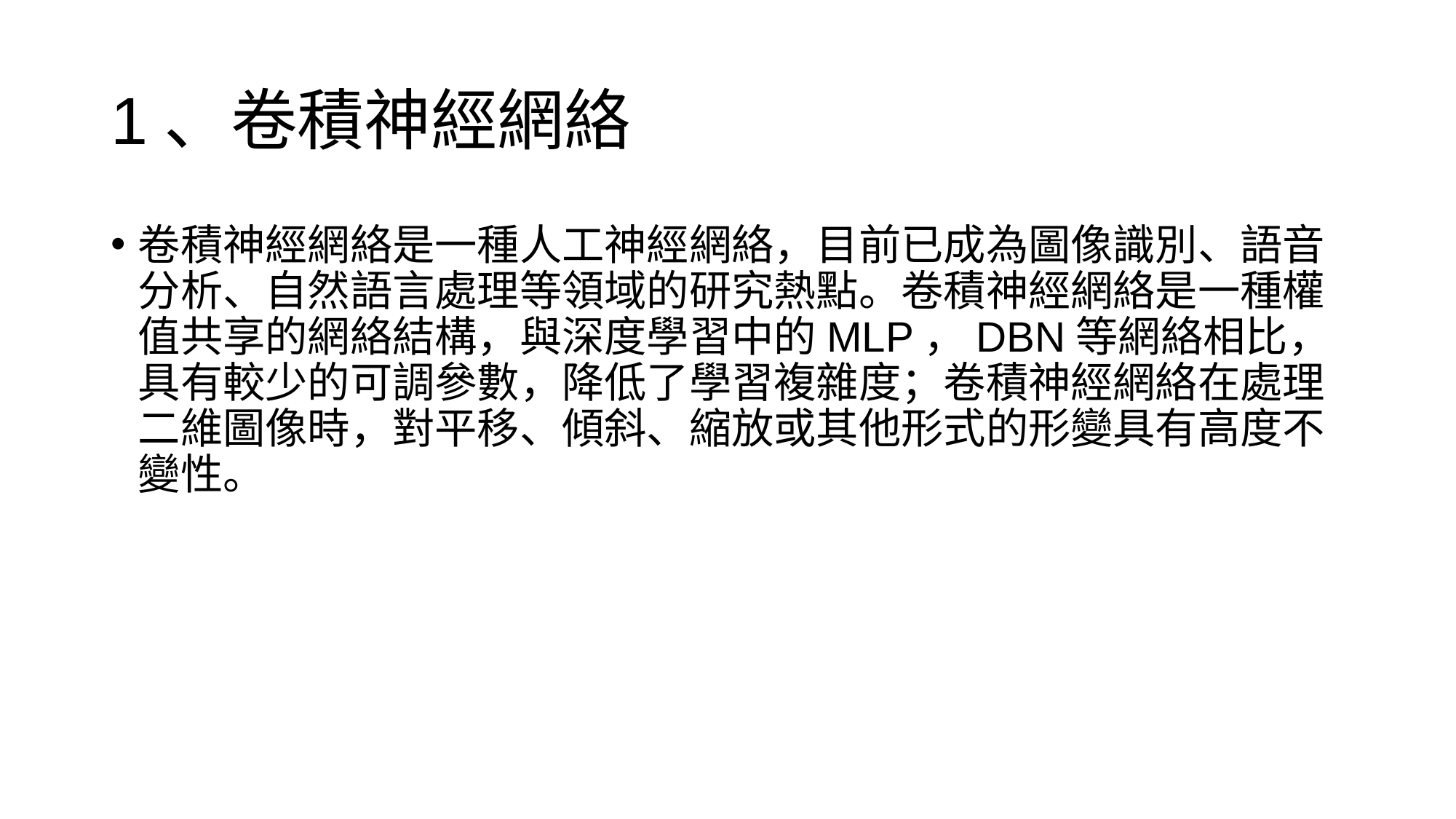

# 1、卷積神經網絡
卷積神經網絡是一種人工神經網絡，目前已成為圖像識別、語音分析、自然語言處理等領域的研究熱點。卷積神經網絡是一種權值共享的網絡結構，與深度學習中的MLP，DBN等網絡相比，具有較少的可調參數，降低了學習複雜度；卷積神經網絡在處理二維圖像時，對平移、傾斜、縮放或其他形式的形變具有高度不變性。